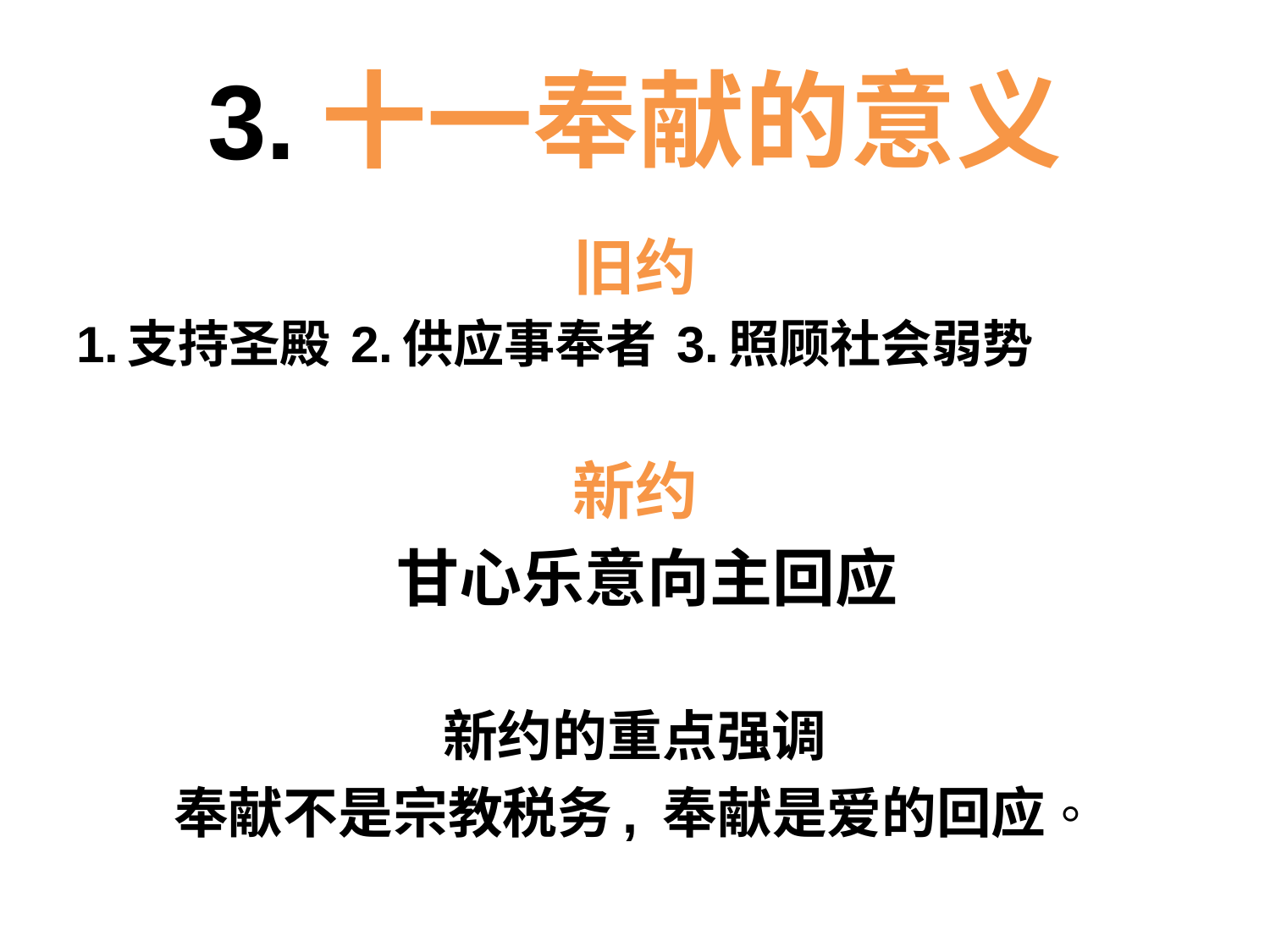

# 3.十一奉献的意义
旧约
1.支持圣殿 2.供应事奉者 3.照顾社会弱势

新约
 甘心乐意向主回应

新约的重点强调
奉献不是宗教税务, 奉献是爱的回应。